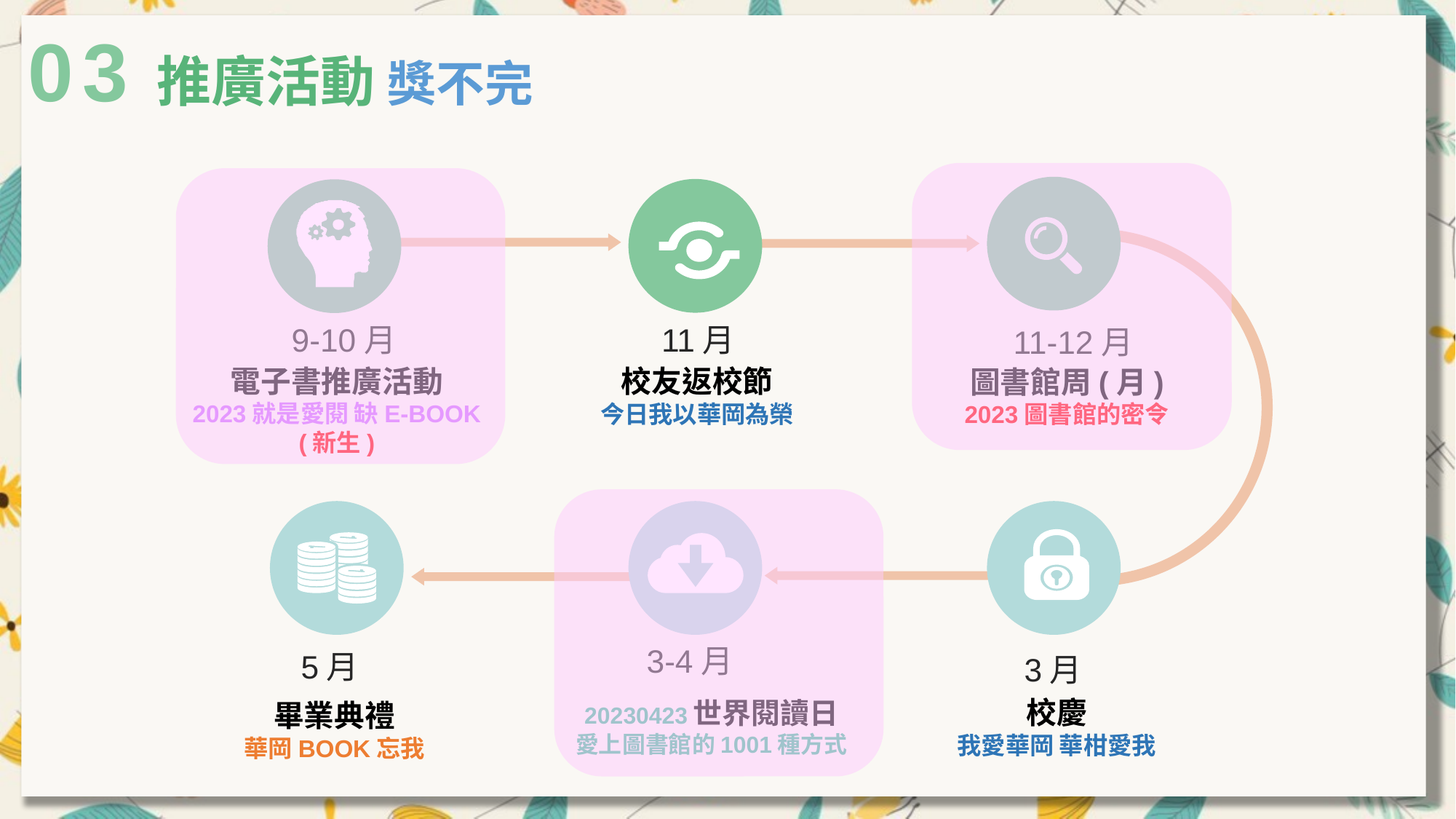

03推廣活動 獎不完

9-10月
11月
11-12月
電子書推廣活動
2023就是愛閱 缺E-BOOK
(新生)
校友返校節
今日我以華岡為榮
圖書館周(月)
2023圖書館的密令

3-4月
5月
3月
校慶
我愛華岡 華柑愛我
20230423世界閱讀日
愛上圖書館的1001種方式
畢業典禮
華岡BOOK忘我